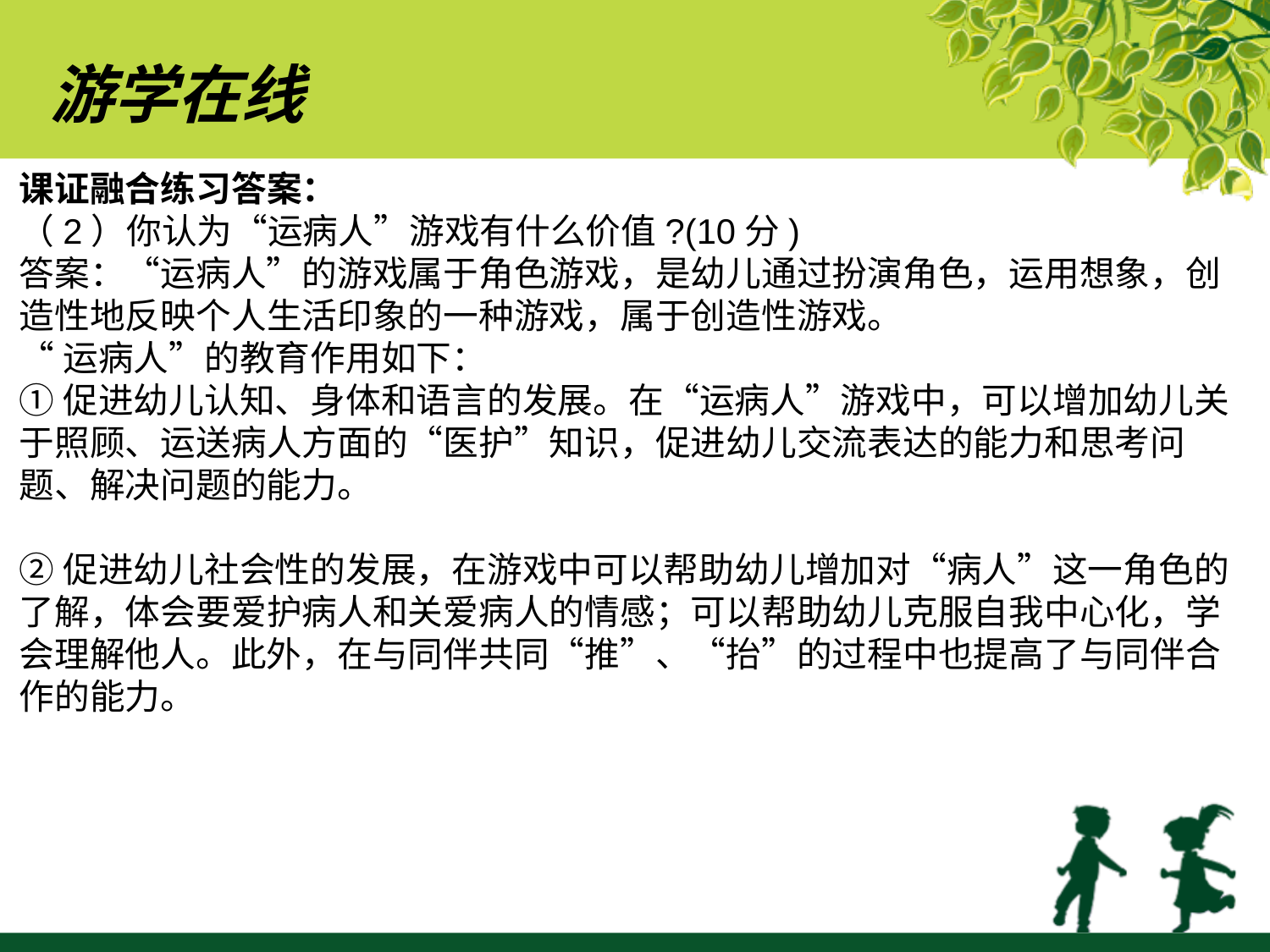

游学在线
课证融合练习答案：
（2）你认为“运病人”游戏有什么价值?(10分)
答案：“运病人”的游戏属于角色游戏，是幼儿通过扮演角色，运用想象，创造性地反映个人生活印象的一种游戏，属于创造性游戏。
“运病人”的教育作用如下：
①促进幼儿认知、身体和语言的发展。在“运病人”游戏中，可以增加幼儿关于照顾、运送病人方面的“医护”知识，促进幼儿交流表达的能力和思考问题、解决问题的能力。

②促进幼儿社会性的发展，在游戏中可以帮助幼儿增加对“病人”这一角色的了解，体会要爱护病人和关爱病人的情感；可以帮助幼儿克服自我中心化，学会理解他人。此外，在与同伴共同“推”、“抬”的过程中也提高了与同伴合作的能力。